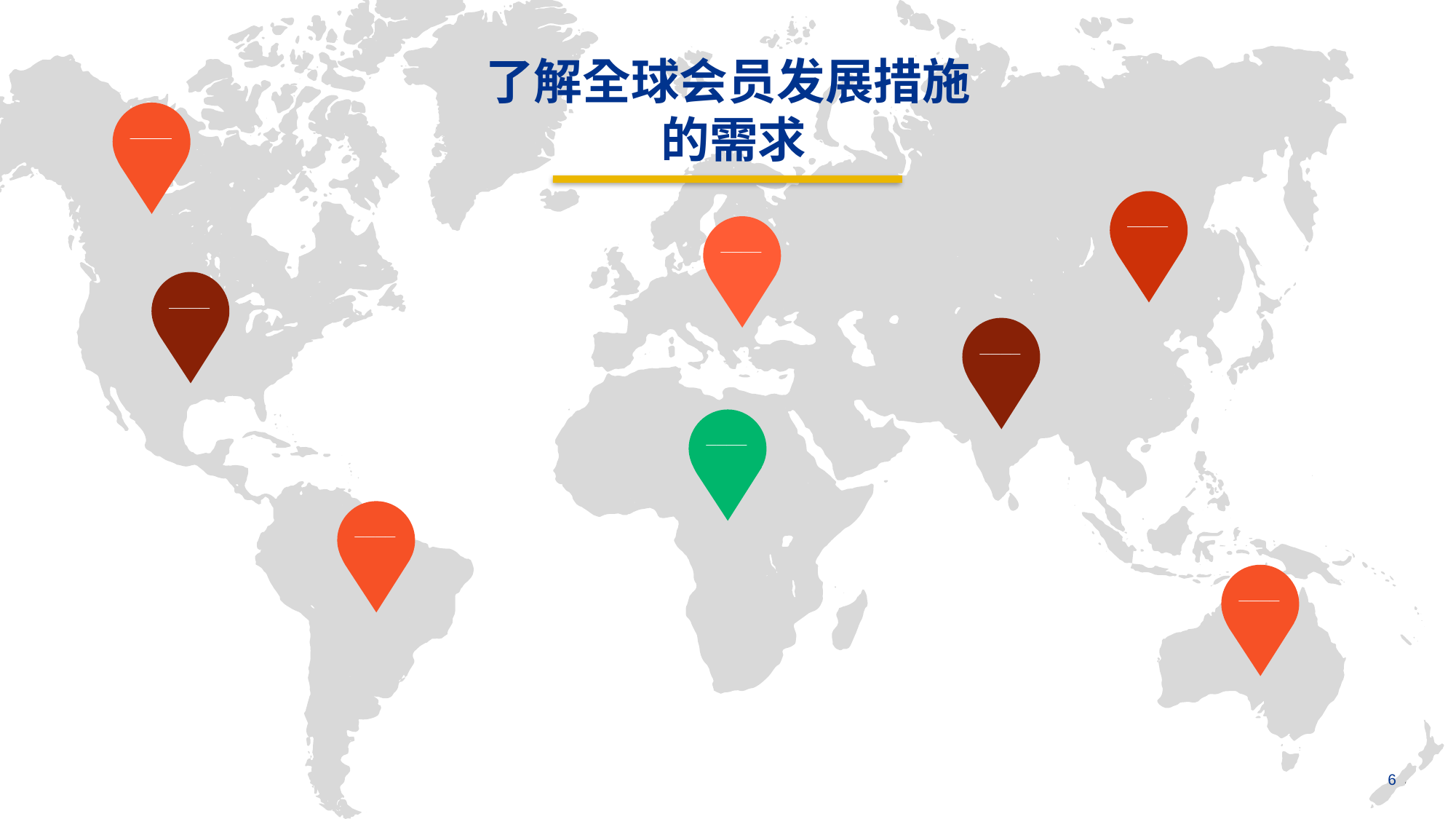

了解全球会员发展措施
的需求

____

____
____
____
____
____
____
____
6